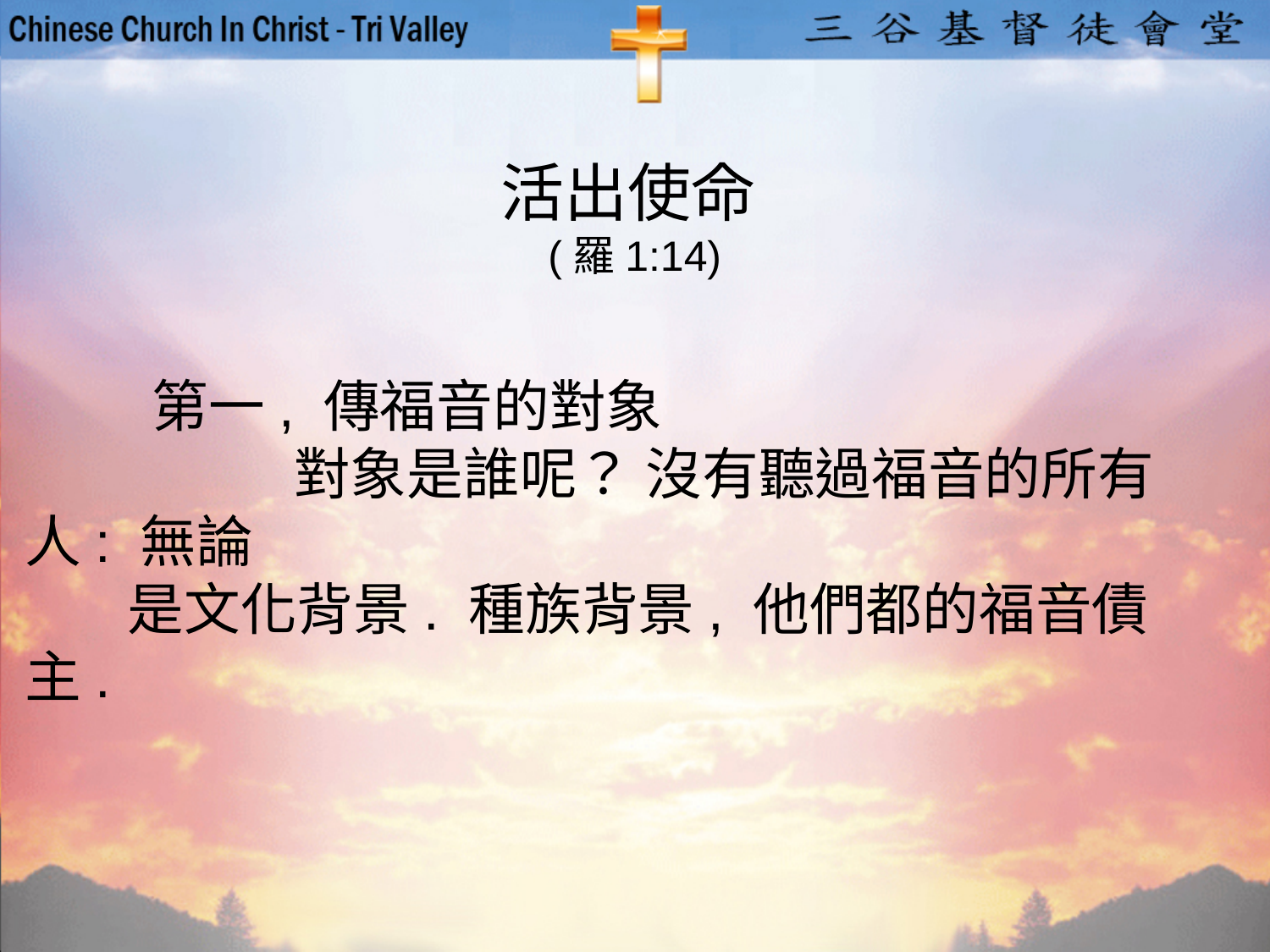

活出使命
(羅1:14)

	第一, 傳福音的對象
 		 對象是誰呢？ 沒有聽過福音的所有人: 無論
       是文化背景. 種族背景, 他們都的福音債主.